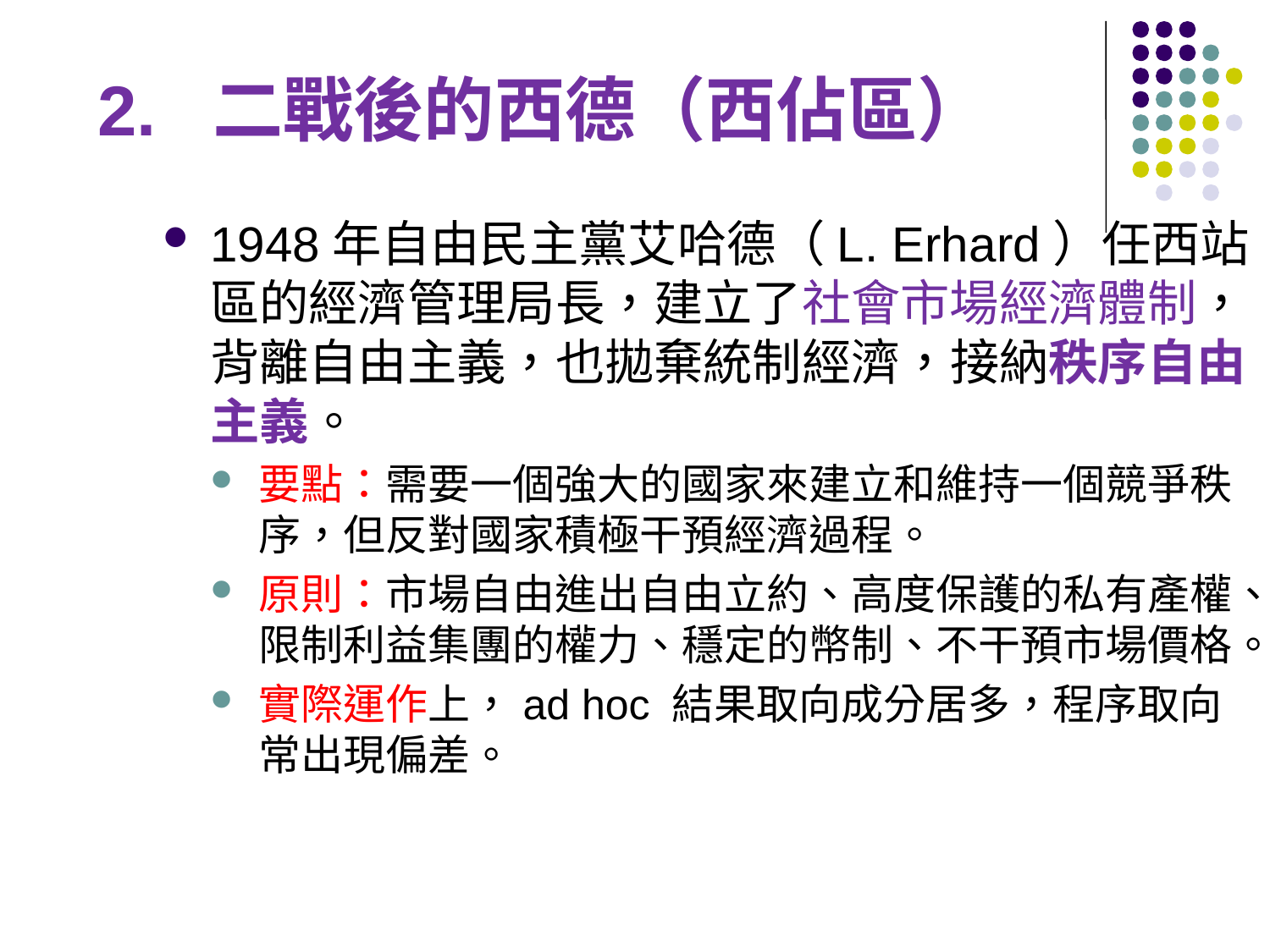

2.  二戰後的西德（西佔區）
1948年自由民主黨艾哈德（L. Erhard）任西站區的經濟管理局長，建立了社會市場經濟體制，背離自由主義，也拋棄統制經濟，接納秩序自由主義。
要點：需要一個強大的國家來建立和維持一個競爭秩序，但反對國家積極干預經濟過程。
原則：市場自由進出自由立約、高度保護的私有產權、限制利益集團的權力、穩定的幣制、不干預市場價格。
實際運作上，ad hoc 結果取向成分居多，程序取向常出現偏差。